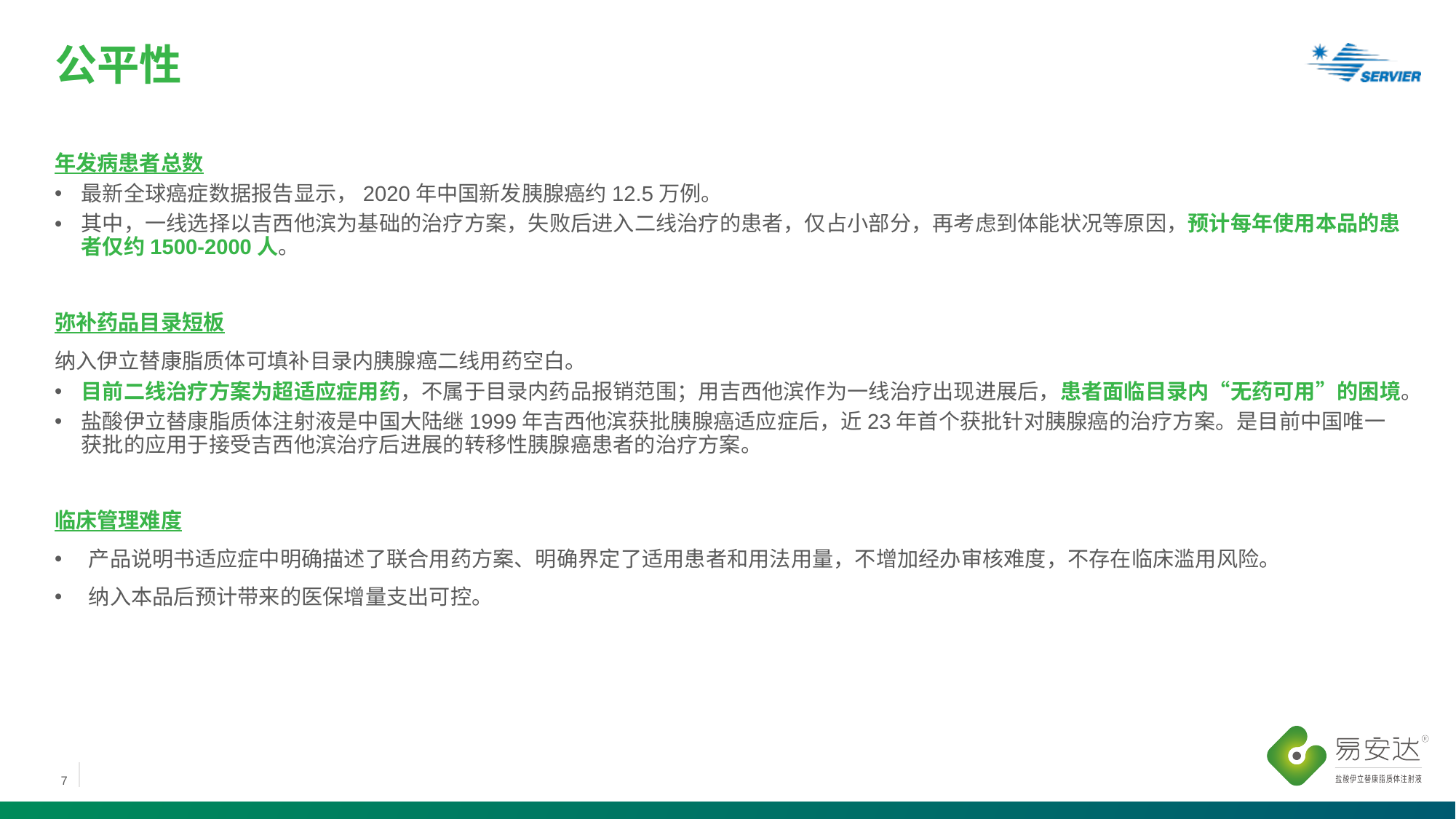

# 公平性
年发病患者总数
最新全球癌症数据报告显示，2020年中国新发胰腺癌约12.5万例。
其中，一线选择以吉西他滨为基础的治疗方案，失败后进入二线治疗的患者，仅占小部分，再考虑到体能状况等原因，预计每年使用本品的患者仅约1500-2000人。

弥补药品目录短板
纳入伊立替康脂质体可填补目录内胰腺癌二线用药空白。
目前二线治疗方案为超适应症用药，不属于目录内药品报销范围；用吉西他滨作为一线治疗出现进展后，患者面临目录内“无药可用”的困境。
盐酸伊立替康脂质体注射液是中国大陆继1999年吉西他滨获批胰腺癌适应症后，近23年首个获批针对胰腺癌的治疗方案。是目前中国唯一获批的应用于接受吉西他滨治疗后进展的转移性胰腺癌患者的治疗方案。

临床管理难度
产品说明书适应症中明确描述了联合用药方案、明确界定了适用患者和用法用量，不增加经办审核难度，不存在临床滥用风险。
纳入本品后预计带来的医保增量支出可控。

7